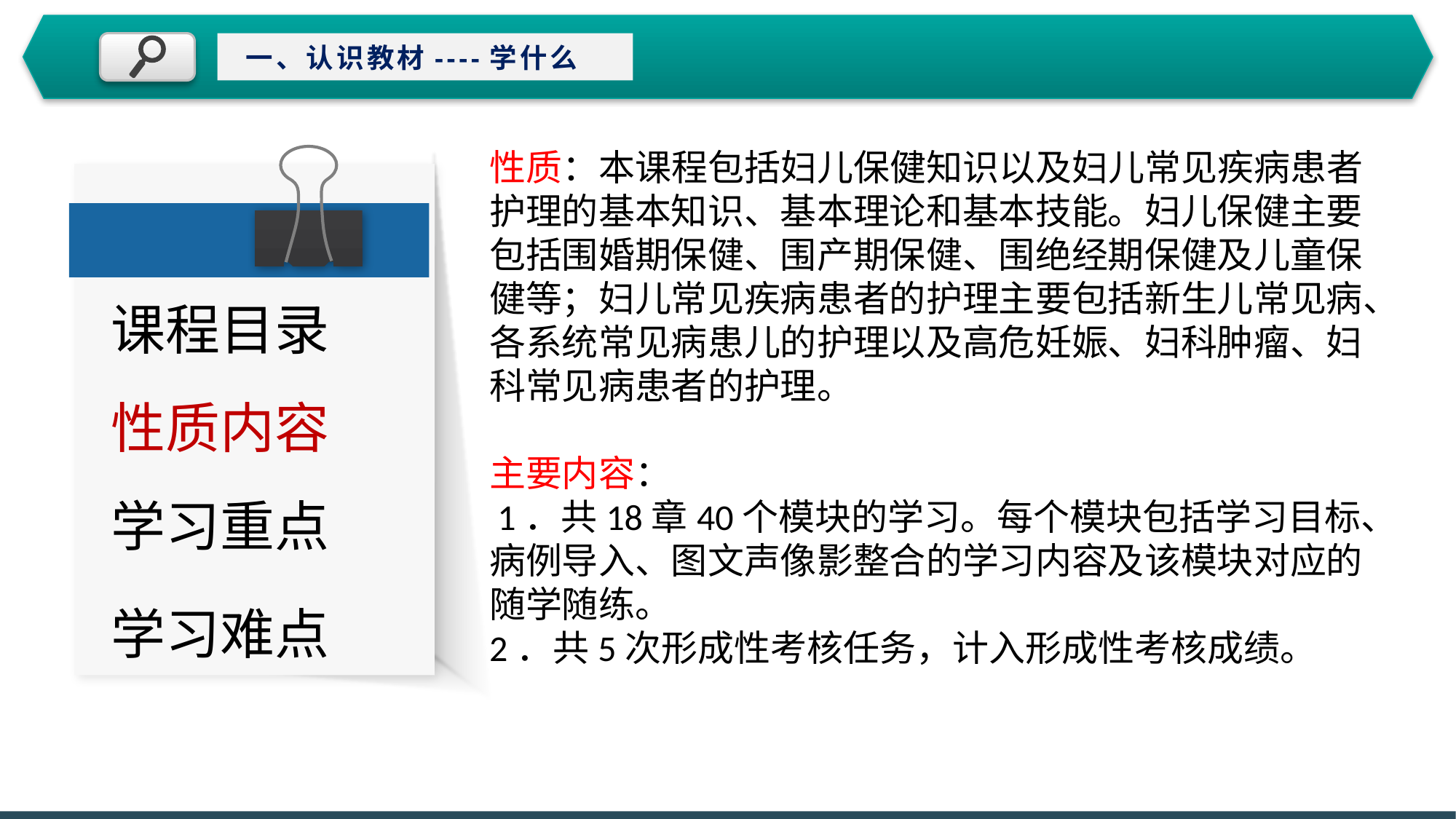

一、认识教材----学什么

教学目标

性质：本课程包括妇儿保健知识以及妇儿常见疾病患者护理的基本知识、基本理论和基本技能。妇儿保健主要包括围婚期保健、围产期保健、围绝经期保健及儿童保健等；妇儿常见疾病患者的护理主要包括新生儿常见病、各系统常见病患儿的护理以及高危妊娠、妇科肿瘤、妇科常见病患者的护理。

主要内容：
 1．共18章40个模块的学习。每个模块包括学习目标、病例导入、图文声像影整合的学习内容及该模块对应的随学随练。
2．共5次形成性考核任务，计入形成性考核成绩。

课程目录
性质内容
学习重点
学习难点